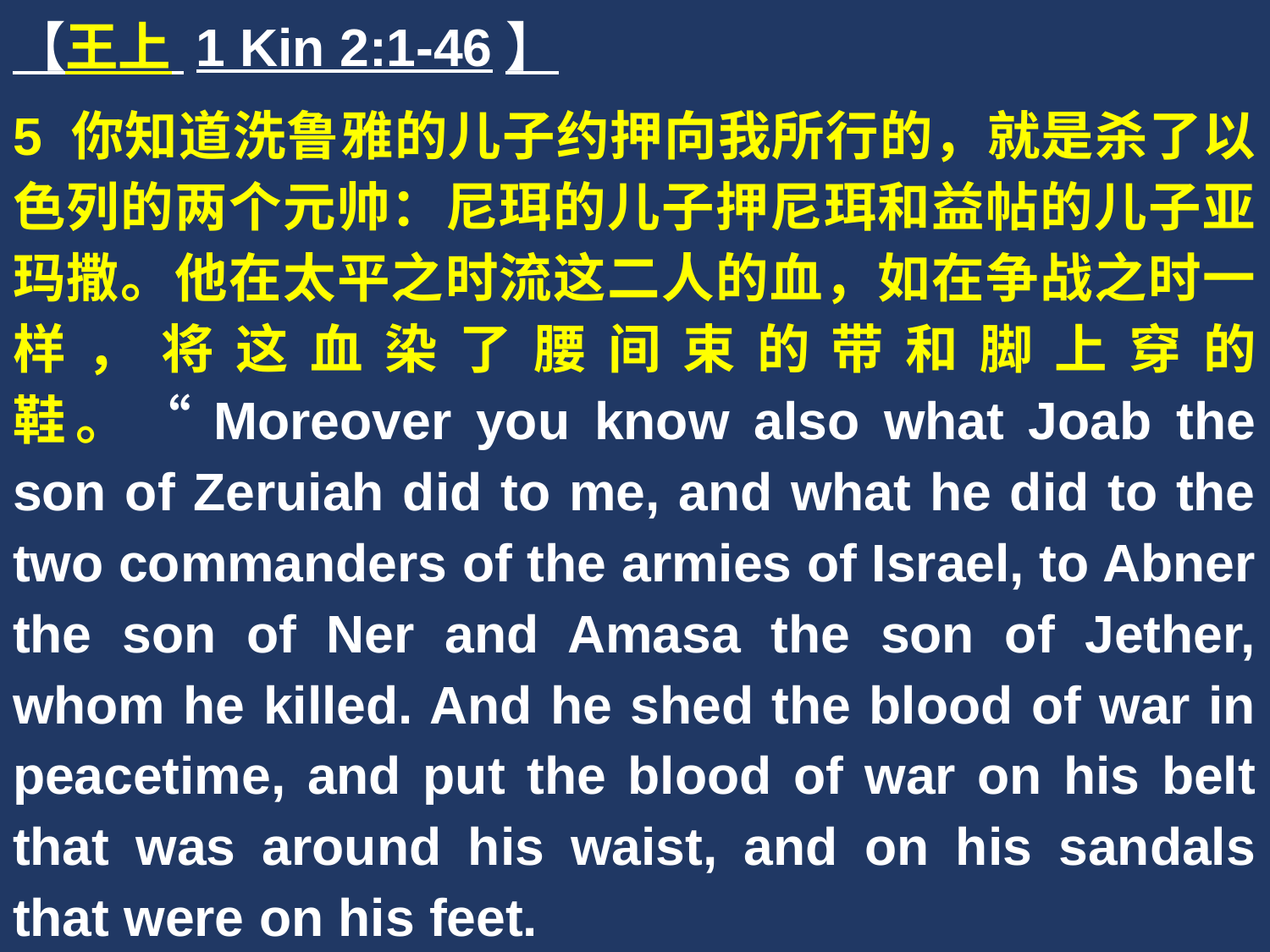

【王上 1 Kin 2:1-46】
5 你知道洗鲁雅的儿子约押向我所行的，就是杀了以色列的两个元帅：尼珥的儿子押尼珥和益帖的儿子亚玛撒。他在太平之时流这二人的血，如在争战之时一样，将这血染了腰间束的带和脚上穿的鞋。“Moreover you know also what Joab the son of Zeruiah did to me, and what he did to the two commanders of the armies of Israel, to Abner the son of Ner and Amasa the son of Jether, whom he killed. And he shed the blood of war in peacetime, and put the blood of war on his belt that was around his waist, and on his sandals that were on his feet.